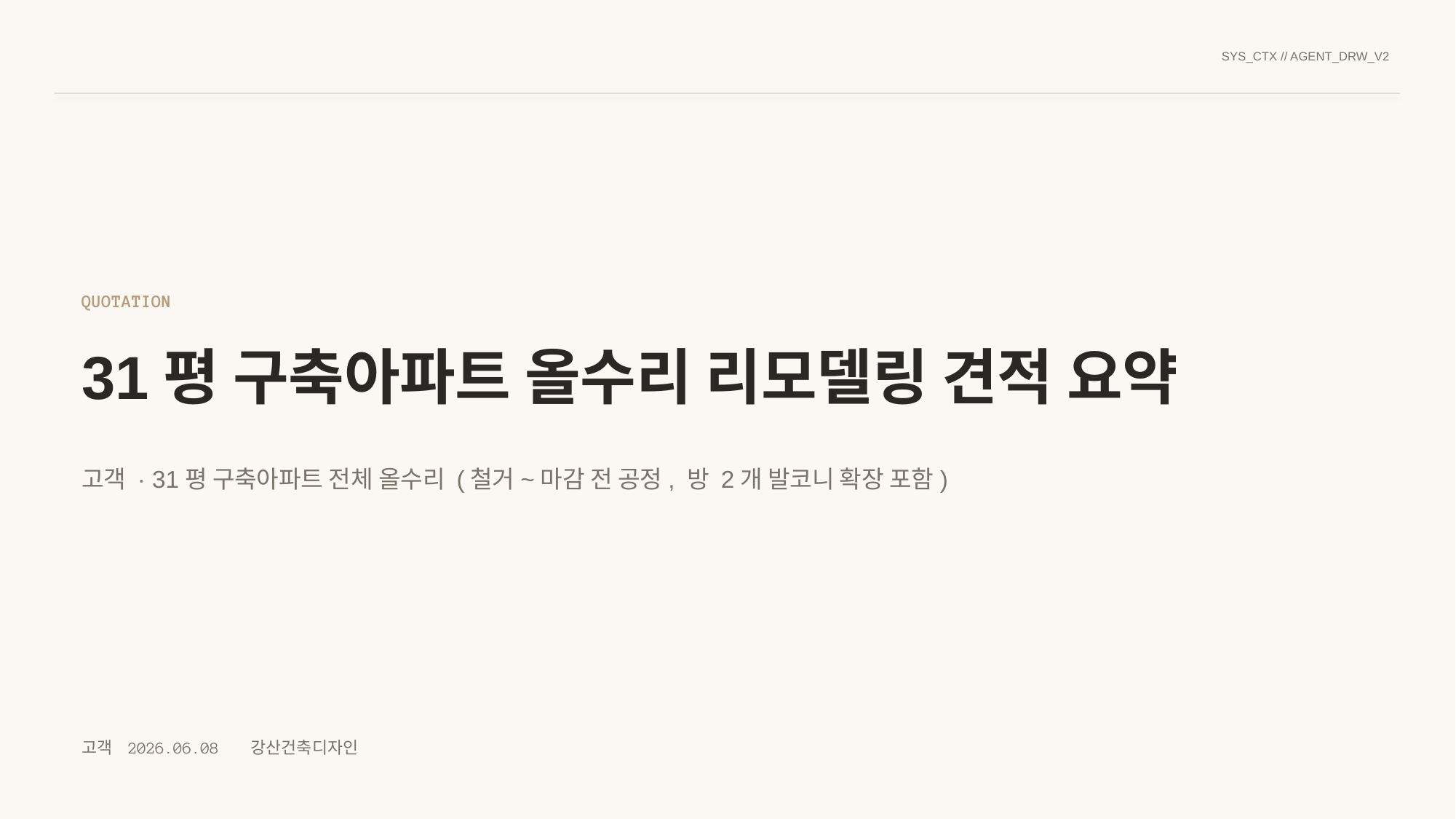

SYS_CTX // AGENT_DRW_V2

QUOTATION
31평 구축아파트 올수리 리모델링 견적 요약
고객 · 31평 구축아파트 전체 올수리 (철거~마감 전 공정, 방 2개 발코니 확장 포함)
고객   2026.06.08   강산건축디자인